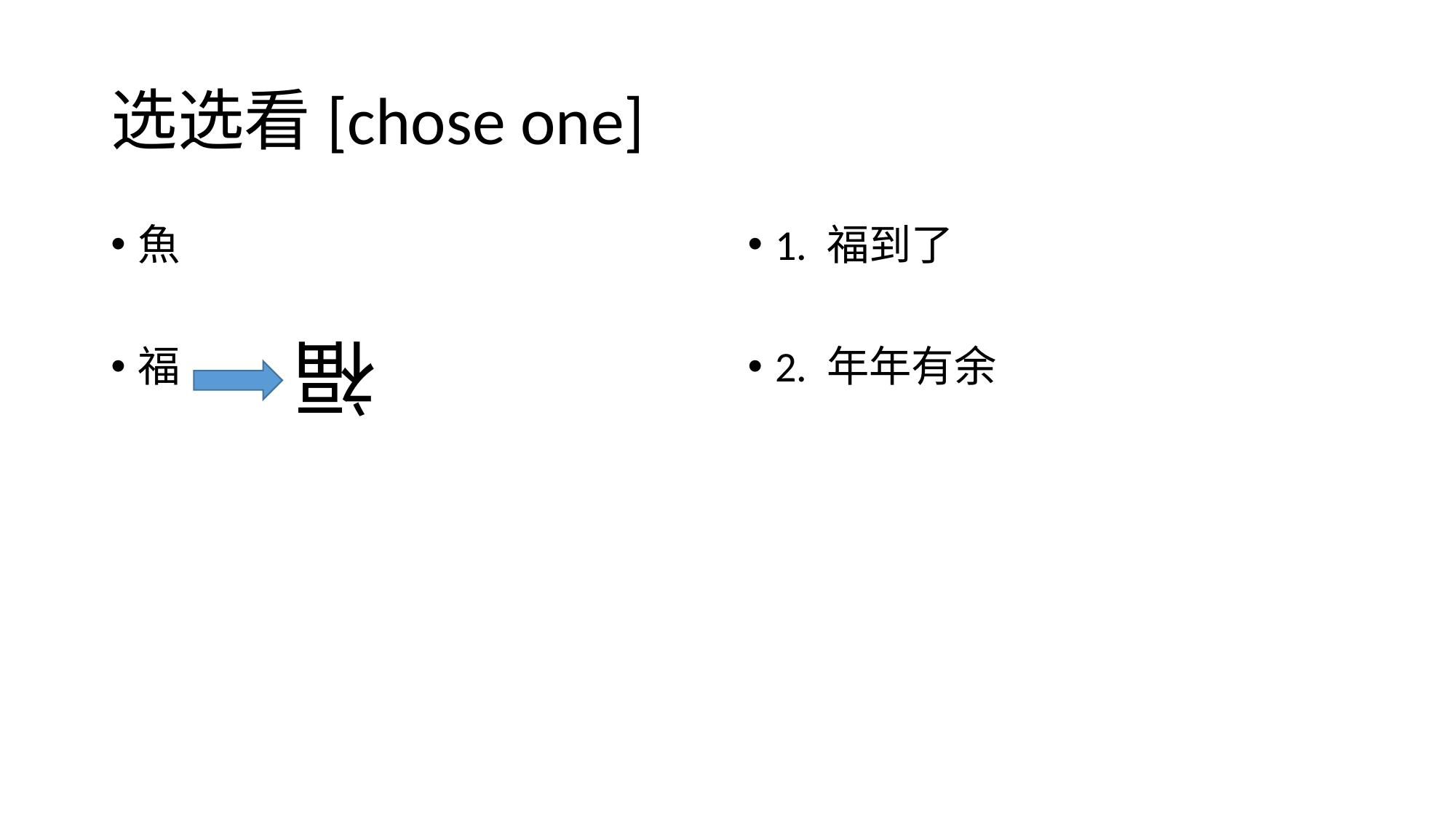

# 选选看[chose one]
魚

福

1. 福到了

2. 年年有余
福